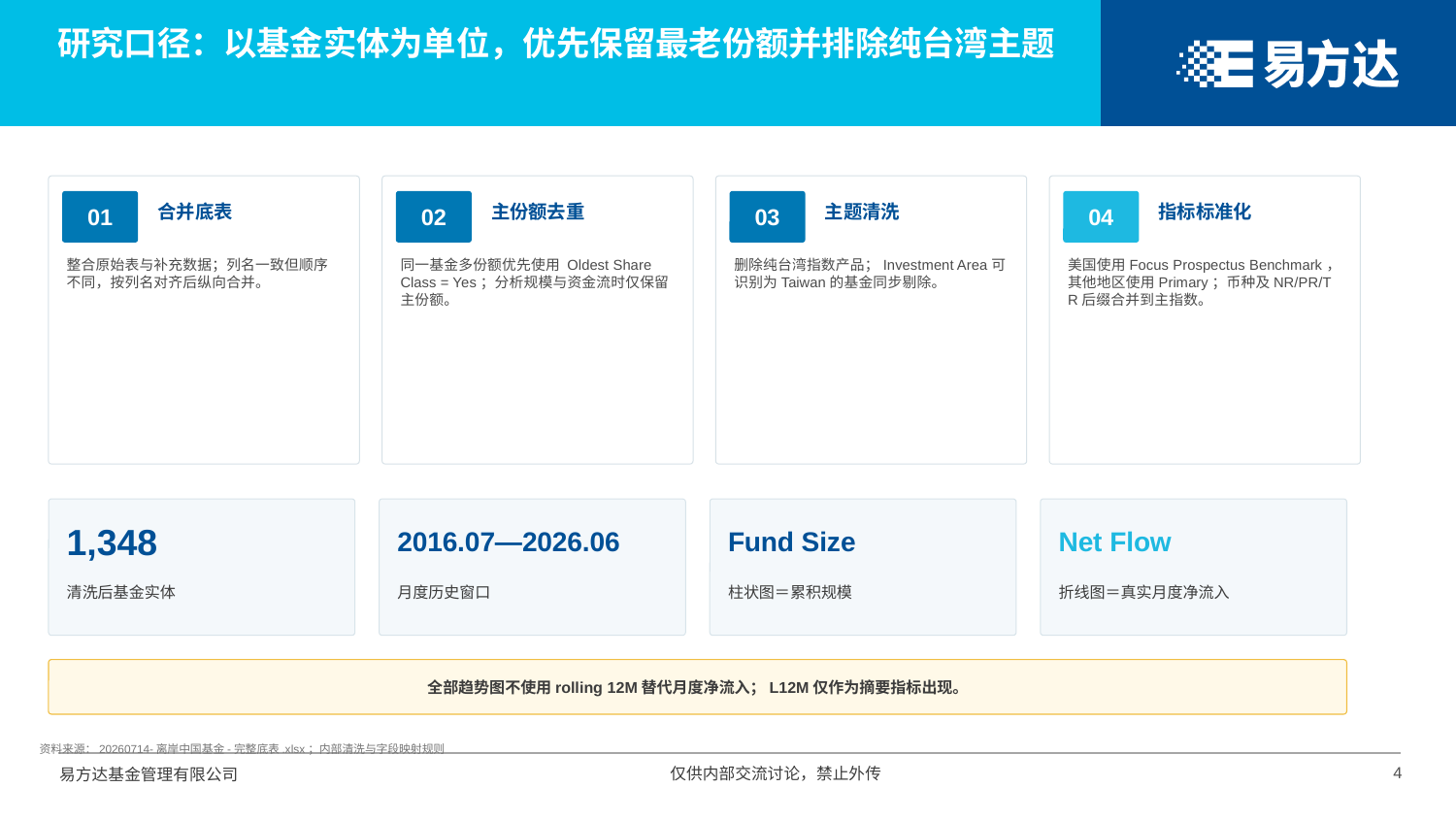

研究口径：以基金实体为单位，优先保留最老份额并排除纯台湾主题

合并底表
主份额去重
主题清洗
指标标准化
01
02
03
04
整合原始表与补充数据；列名一致但顺序不同，按列名对齐后纵向合并。
同一基金多份额优先使用 Oldest Share Class = Yes；分析规模与资金流时仅保留主份额。
删除纯台湾指数产品；Investment Area可识别为Taiwan的基金同步剔除。
美国使用Focus Prospectus Benchmark，其他地区使用Primary；币种及NR/PR/TR后缀合并到主指数。

1,348
2016.07—2026.06
Fund Size
Net Flow
清洗后基金实体
月度历史窗口
柱状图＝累积规模
折线图＝真实月度净流入

全部趋势图不使用rolling 12M替代月度净流入；L12M仅作为摘要指标出现。
资料来源：20260714-离岸中国基金-完整底表.xlsx；内部清洗与字段映射规则